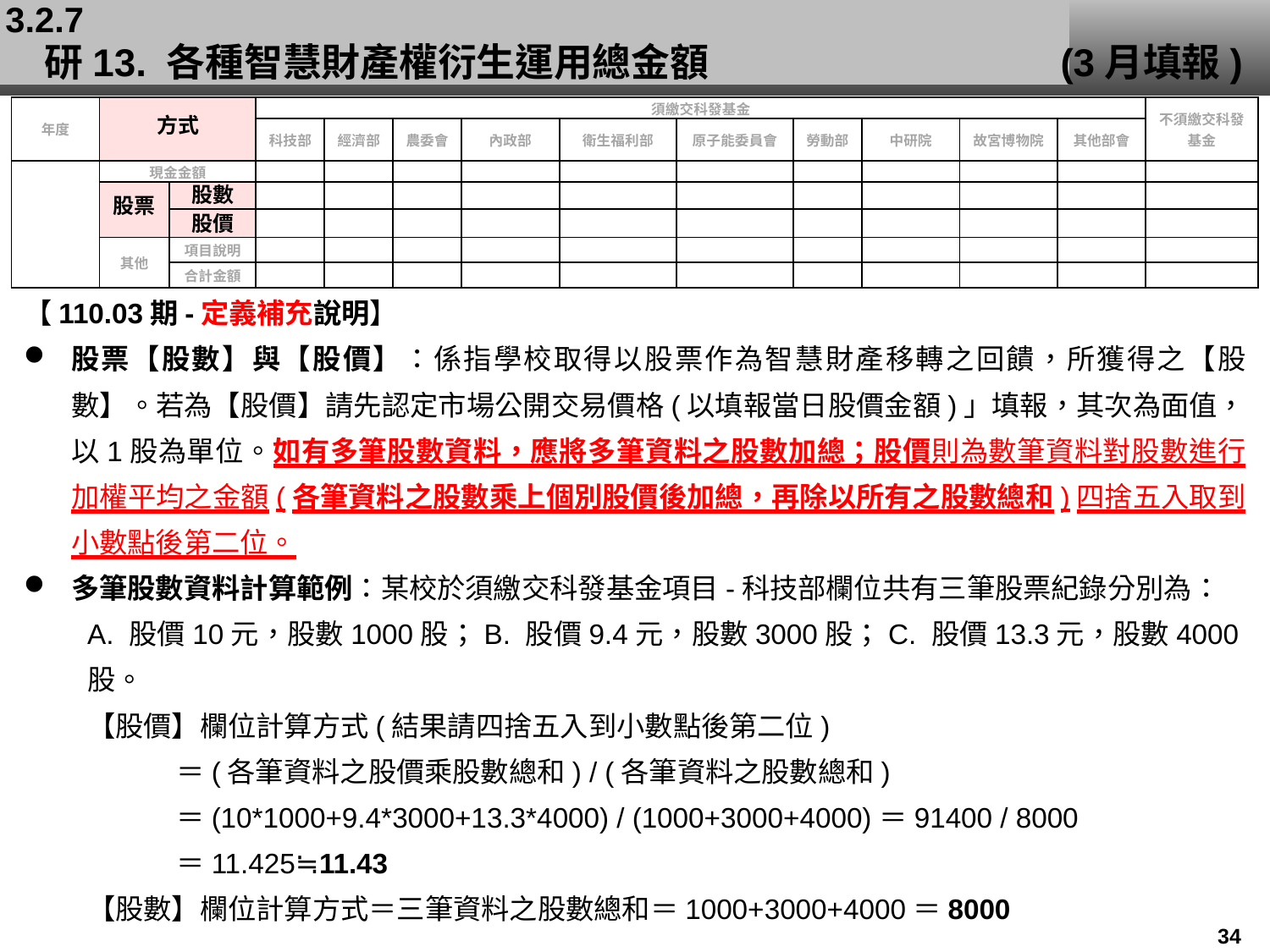

3.2.7
# 研13. 各種智慧財產權衍生運用總金額		   	(3月填報)
| 年度 | 方式 |  | 須繳交科發基金 |  |  |  |  |  |  |  |  |  | 不須繳交科發基金 |
| --- | --- | --- | --- | --- | --- | --- | --- | --- | --- | --- | --- | --- | --- |
|  |  |  | 科技部 | 經濟部 | 農委會 | 內政部 | 衛生福利部 | 原子能委員會 | 勞動部 | 中研院 | 故宮博物院 | 其他部會 |  |
|  | 現金金額 |  |  |  |  |  |  |  |  |  |  |  |  |
|  | 股票 | 股數 |  |  |  |  |  |  |  |  |  |  |  |
|  |  | 股價 |  |  |  |  |  |  |  |  |  |  |  |
|  | 其他 | 項目說明 |  |  |  |  |  |  |  |  |  |  |  |
|  |  | 合計金額 |  |  |  |  |  |  |  |  |  |  |  |
【110.03期-定義補充說明】
股票【股數】與【股價】：係指學校取得以股票作為智慧財產移轉之回饋，所獲得之【股數】。若為【股價】請先認定市場公開交易價格(以填報當日股價金額)」填報，其次為面值，以1股為單位。如有多筆股數資料，應將多筆資料之股數加總；股價則為數筆資料對股數進行加權平均之金額(各筆資料之股數乘上個別股價後加總，再除以所有之股數總和)四捨五入取到小數點後第二位。
多筆股數資料計算範例：某校於須繳交科發基金項目-科技部欄位共有三筆股票紀錄分別為：
A. 股價10元，股數1000股；B. 股價9.4元，股數3000股；C. 股價13.3元，股數4000股。
【股價】欄位計算方式(結果請四捨五入到小數點後第二位)
             ＝(各筆資料之股價乘股數總和) / (各筆資料之股數總和)
             ＝(10*1000+9.4*3000+13.3*4000) / (1000+3000+4000)＝91400 / 8000
             ＝11.425≒11.43
【股數】欄位計算方式＝三筆資料之股數總和＝1000+3000+4000＝8000